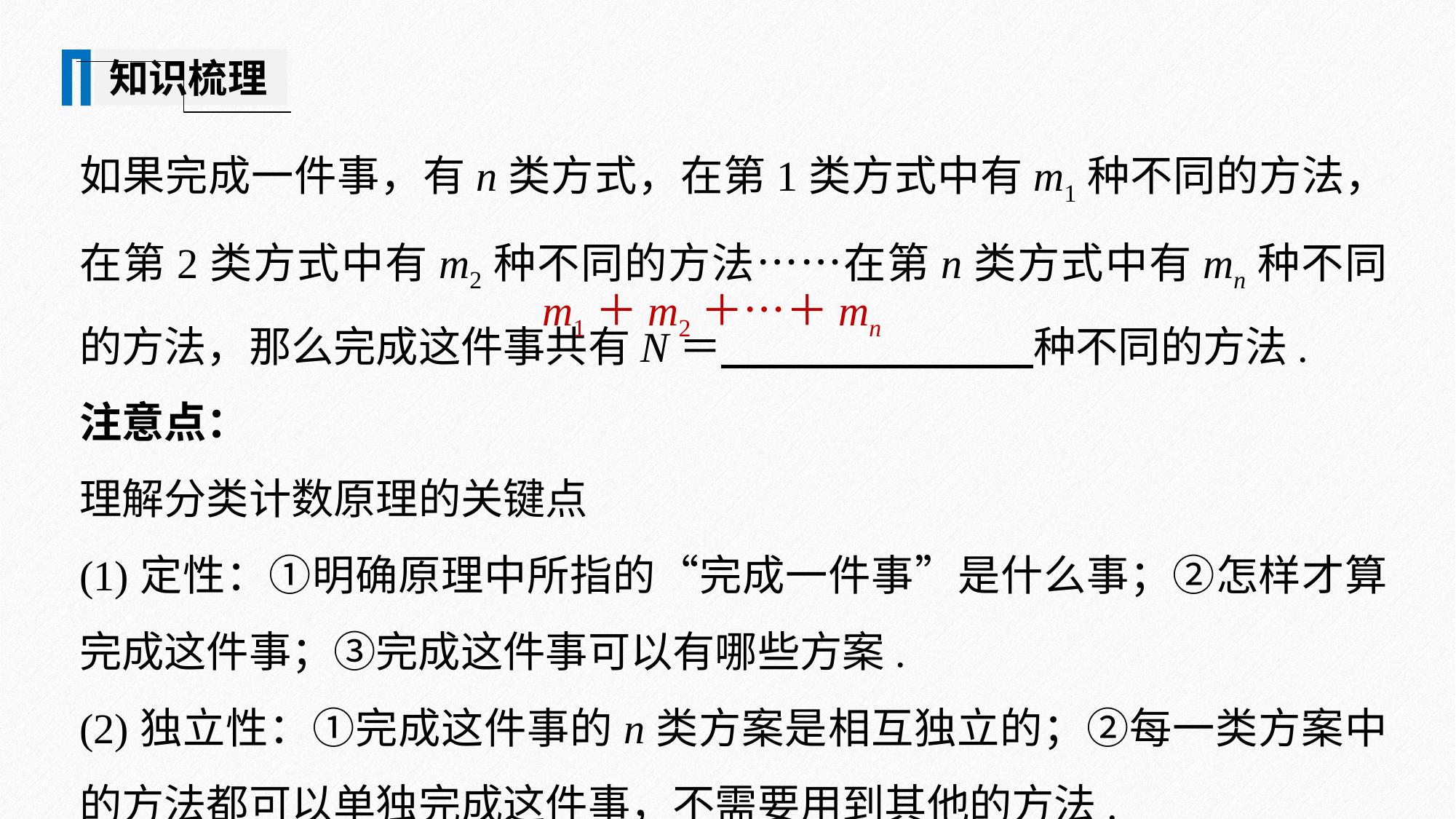

知识梳理

如果完成一件事，有n类方式，在第1类方式中有m1种不同的方法，在第2类方式中有m2种不同的方法……在第n类方式中有mn种不同的方法，那么完成这件事共有N＝                                 种不同的方法.
注意点：
理解分类计数原理的关键点
(1)定性：①明确原理中所指的“完成一件事”是什么事；②怎样才算完成这件事；③完成这件事可以有哪些方案.
(2)独立性：①完成这件事的n类方案是相互独立的；②每一类方案中的方法都可以单独完成这件事，不需要用到其他的方法.
m1＋m2＋…＋mn